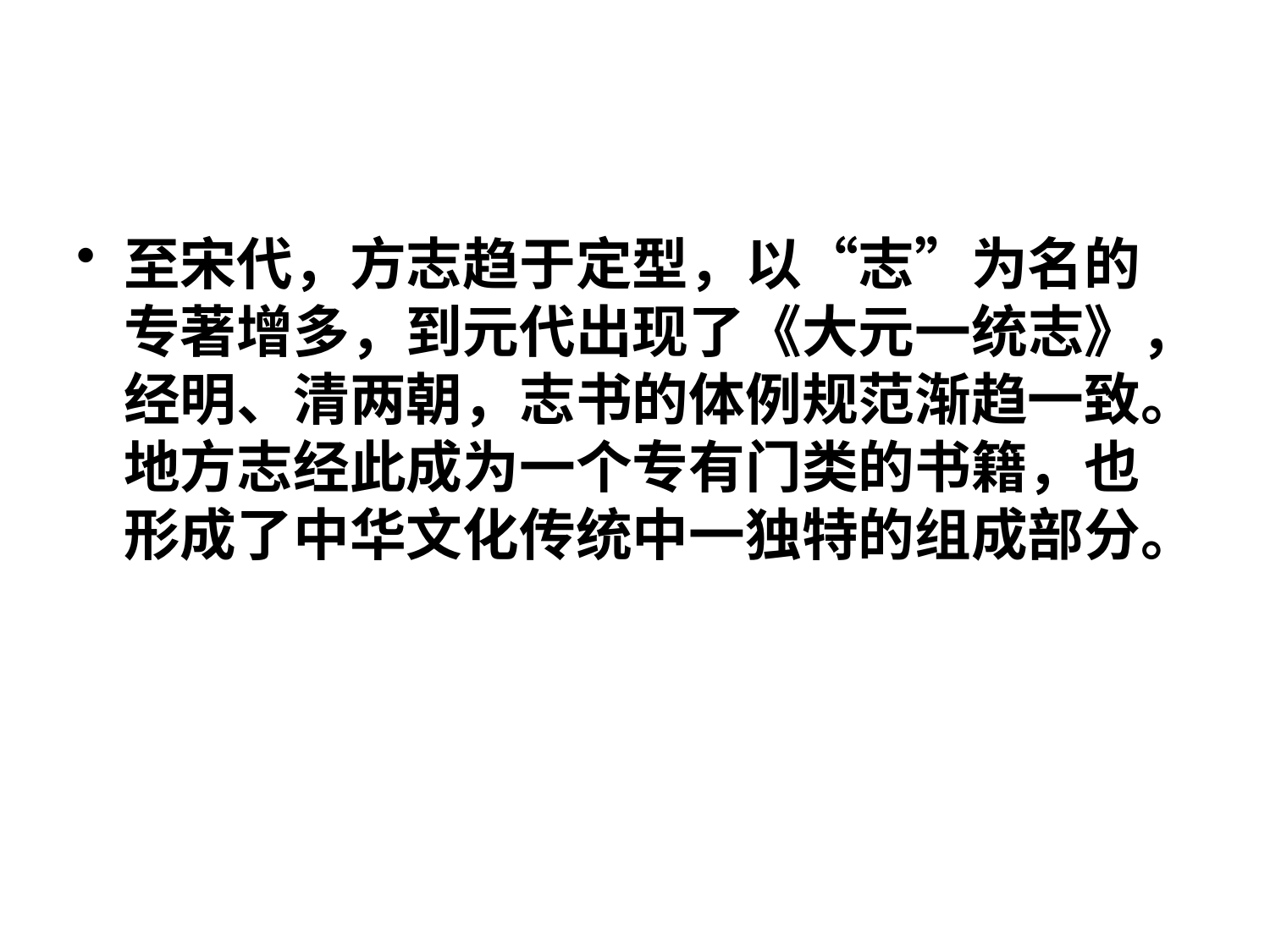

至宋代，方志趋于定型，以“志”为名的专著增多，到元代出现了《大元一统志》，经明、清两朝，志书的体例规范渐趋一致。地方志经此成为一个专有门类的书籍，也形成了中华文化传统中一独特的组成部分。